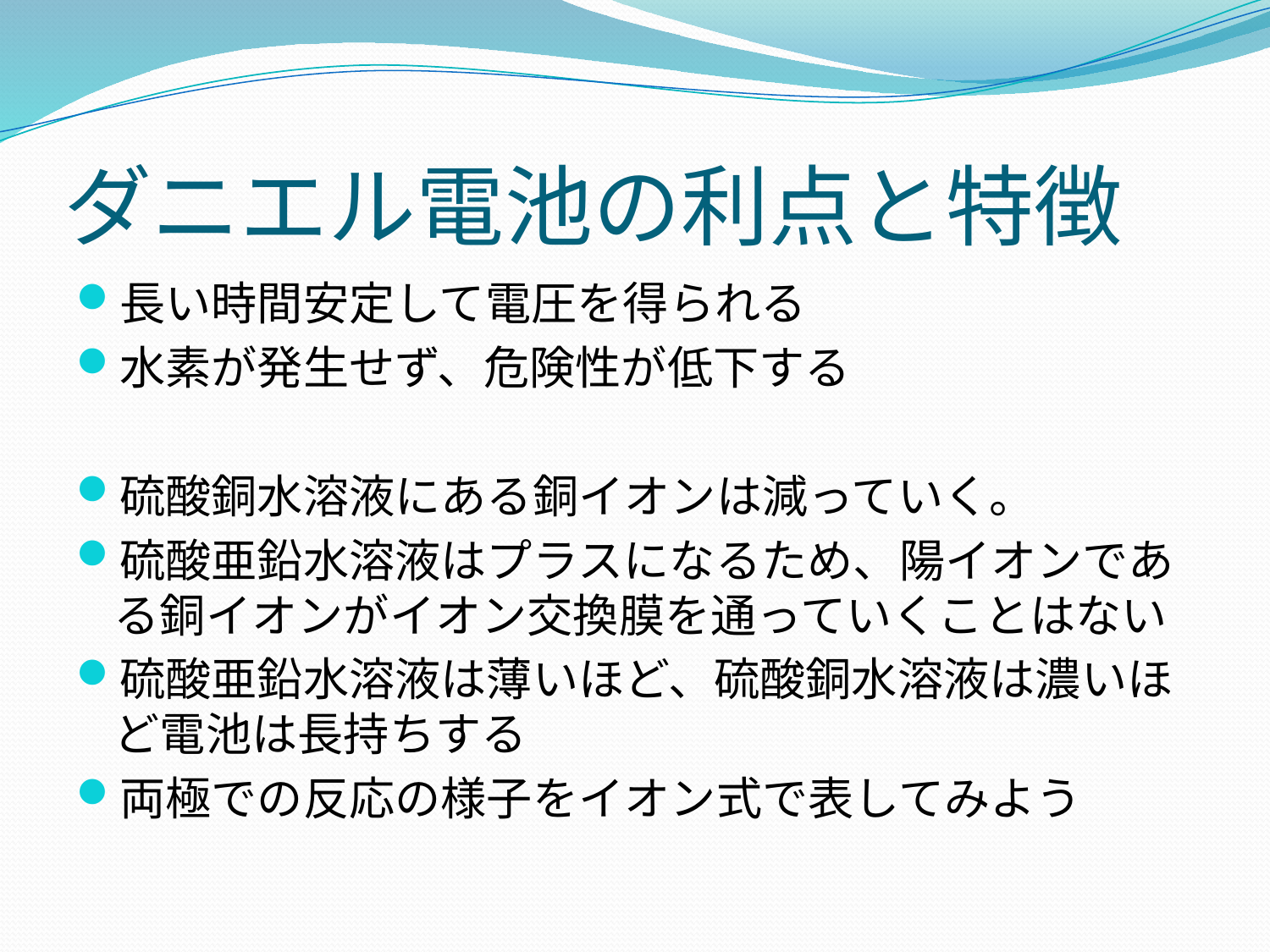

# ダニエル電池の利点と特徴
長い時間安定して電圧を得られる
水素が発生せず、危険性が低下する

硫酸銅水溶液にある銅イオンは減っていく。
硫酸亜鉛水溶液はプラスになるため、陽イオンである銅イオンがイオン交換膜を通っていくことはない
硫酸亜鉛水溶液は薄いほど、硫酸銅水溶液は濃いほど電池は長持ちする
両極での反応の様子をイオン式で表してみよう